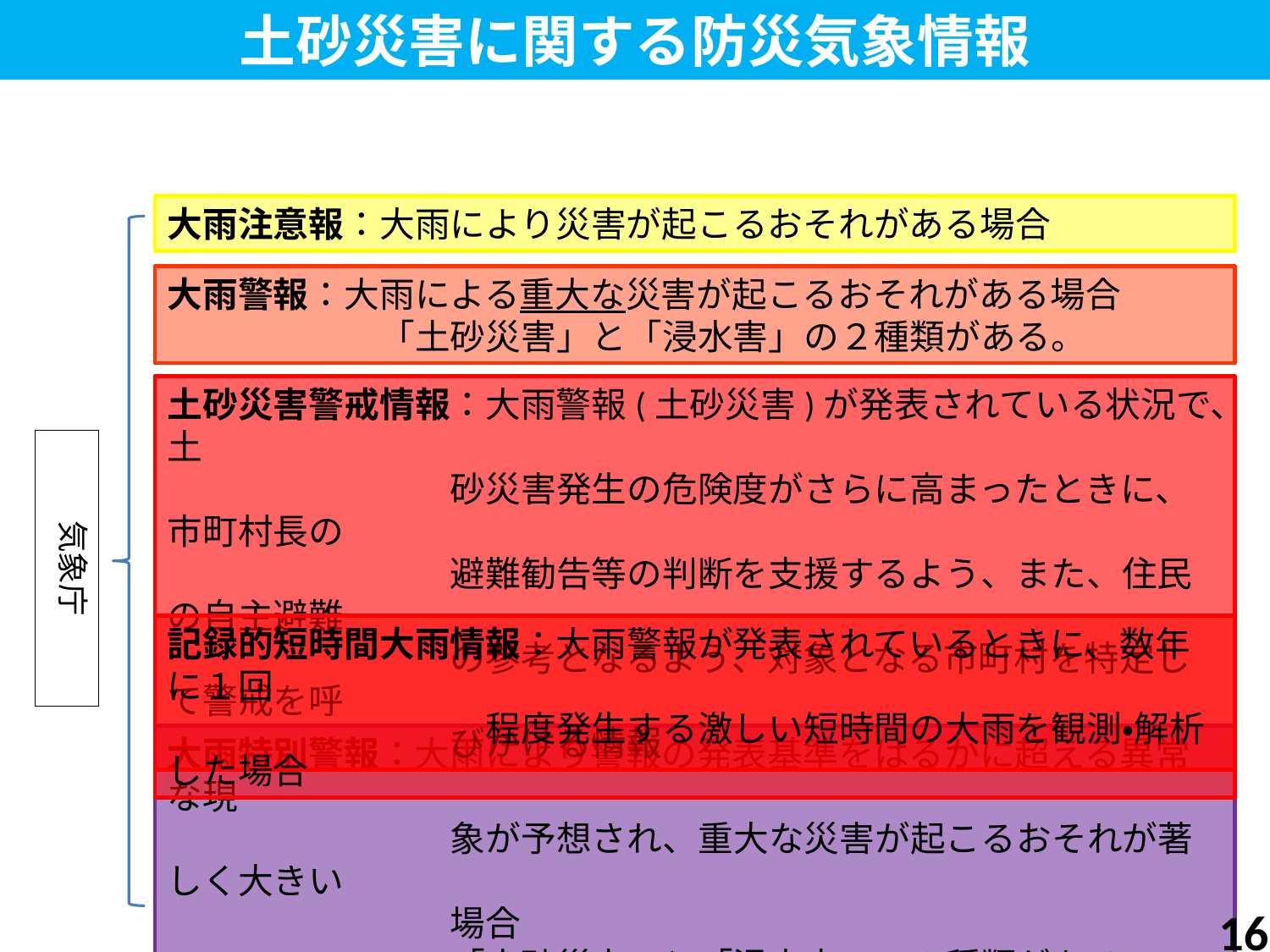

土砂災害に関する防災気象情報

大雨注意報：大雨により災害が起こるおそれがある場合

大雨警報：大雨による重大な災害が起こるおそれがある場合
　　　　　　「土砂災害」と「浸水害」の２種類がある。
土砂災害警戒情報：大雨警報(土砂災害)が発表されている状況で、土
　　　　　　　　砂災害発生の危険度がさらに高まったときに、市町村長の
　　　　　　　　避難勧告等の判断を支援するよう、また、住民の自主避難
　　　　　　　　の参考となるよう、対象となる市町村を特定して警戒を呼
　　　　　　　　びかける情報
気象庁
記録的短時間大雨情報：大雨警報が発表されているときに、数年に１回
　　　　　　　　　程度発生する激しい短時間の大雨を観測・解析した場合
大雨特別警報：大雨により警報の発表基準をはるかに超える異常な現
　　　　　　　　象が予想され、重大な災害が起こるおそれが著しく大きい
　　　　　　　　場合
　　　　　　　　「土砂災害」と「浸水害」の２種類がある。
16